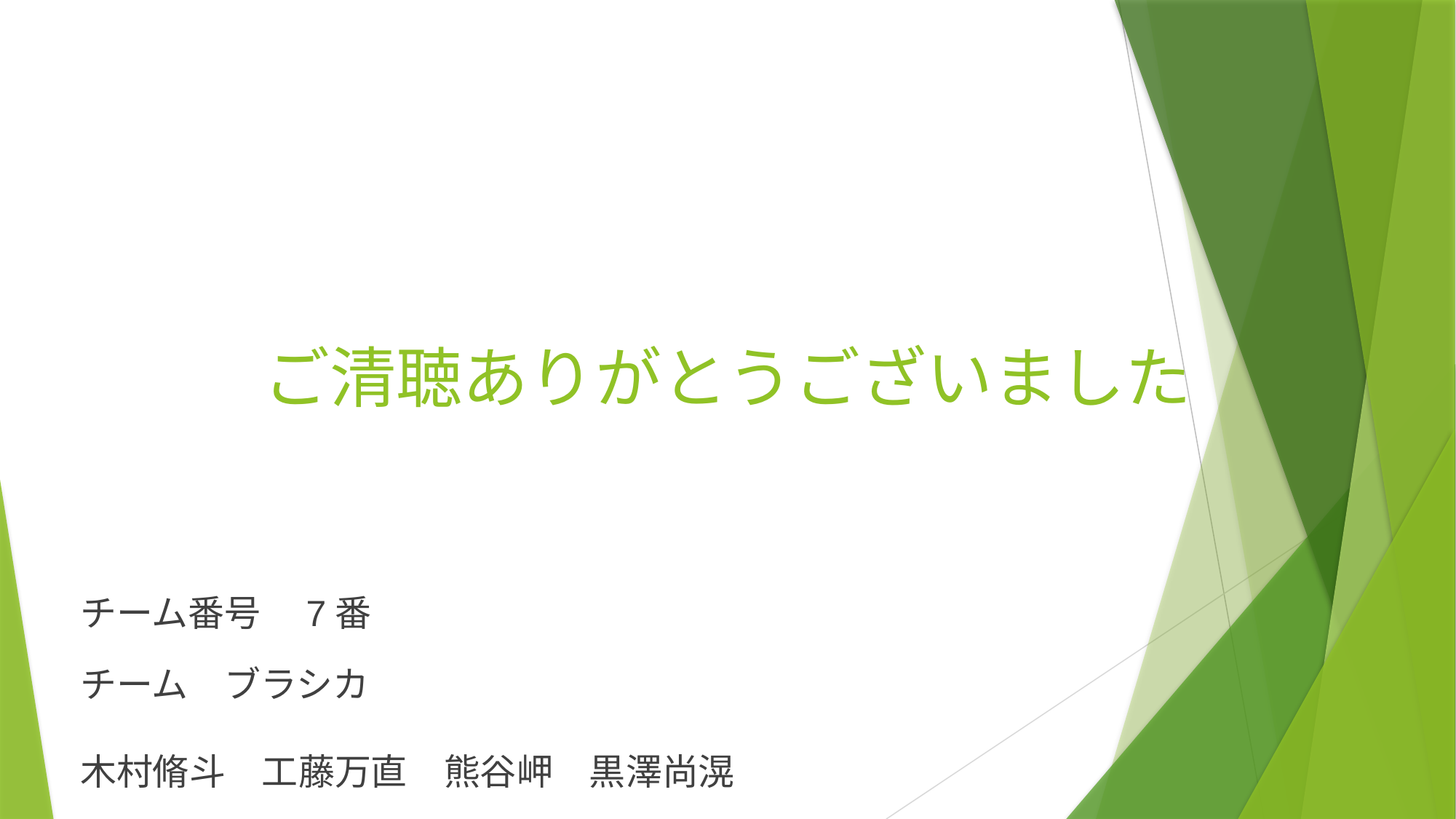

# ご清聴ありがとうございました
チーム番号　7番
チーム　ブラシカ

木村脩斗　工藤万直　熊谷岬　黒澤尚滉